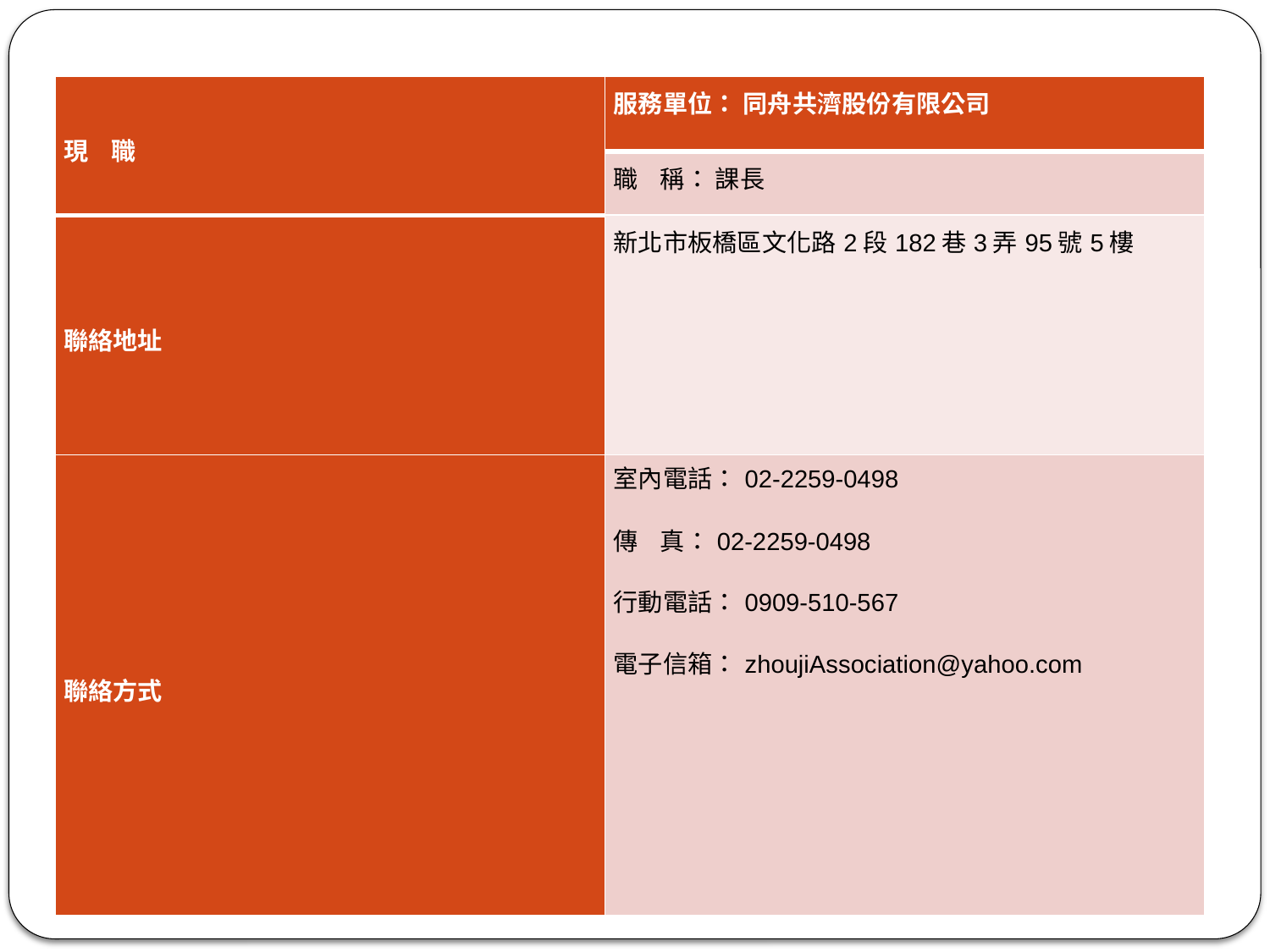

| 現 職 | 服務單位： 同舟共濟股份有限公司 |
| --- | --- |
|  | 職 稱： 課長 |
| 聯絡地址 | 新北市板橋區文化路2段182巷3弄95號5樓 |
| 聯絡方式 | 室內電話：02-2259-0498 傳 真：02-2259-0498 行動電話：0909-510-567 電子信箱：zhoujiAssociation@yahoo.com |